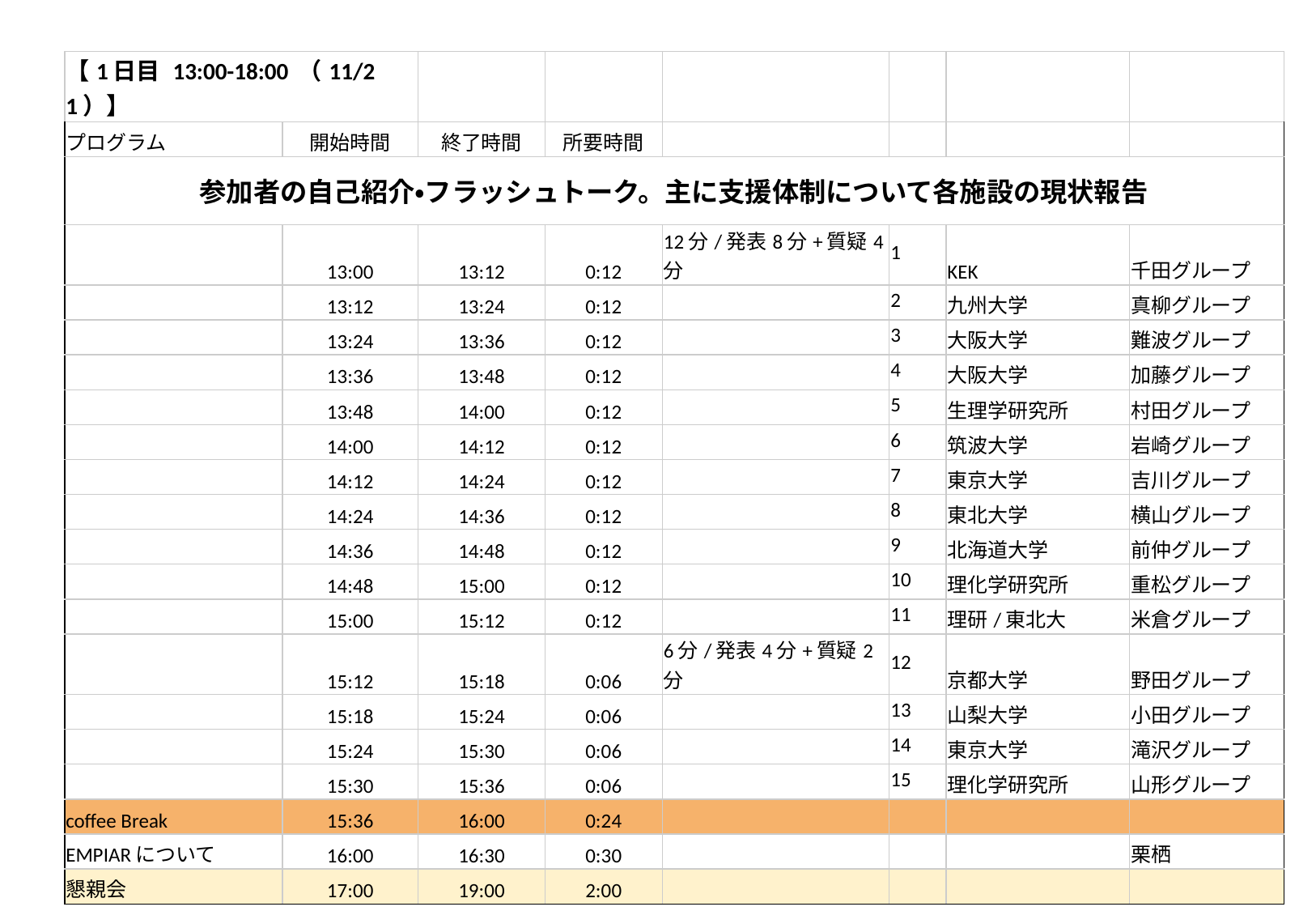

| 【1日目 13:00-18:00 （11/21）】 |  |  |  |  |  |  |  |
| --- | --- | --- | --- | --- | --- | --- | --- |
| プログラム | 開始時間 | 終了時間 | 所要時間 |  |  |  |  |
| 参加者の自己紹介・フラッシュトーク。主に支援体制について各施設の現状報告 |  |  |  |  |  |  |  |
|  | 13:00 | 13:12 | 0:12 | 12分/発表8分+質疑4分 | 1 | KEK | 千田グループ |
|  | 13:12 | 13:24 | 0:12 |  | 2 | 九州大学 | 真柳グループ |
|  | 13:24 | 13:36 | 0:12 |  | 3 | 大阪大学 | 難波グループ |
|  | 13:36 | 13:48 | 0:12 |  | 4 | 大阪大学 | 加藤グループ |
|  | 13:48 | 14:00 | 0:12 |  | 5 | 生理学研究所 | 村田グループ |
|  | 14:00 | 14:12 | 0:12 |  | 6 | 筑波大学 | 岩崎グループ |
|  | 14:12 | 14:24 | 0:12 |  | 7 | 東京大学 | 吉川グループ |
|  | 14:24 | 14:36 | 0:12 |  | 8 | 東北大学 | 横山グループ |
|  | 14:36 | 14:48 | 0:12 |  | 9 | 北海道大学 | 前仲グループ |
|  | 14:48 | 15:00 | 0:12 |  | 10 | 理化学研究所 | 重松グループ |
|  | 15:00 | 15:12 | 0:12 |  | 11 | 理研/東北大 | 米倉グループ |
|  | 15:12 | 15:18 | 0:06 | 6分/発表4分+質疑2分 | 12 | 京都大学 | 野田グループ |
|  | 15:18 | 15:24 | 0:06 |  | 13 | 山梨大学 | 小田グループ |
|  | 15:24 | 15:30 | 0:06 |  | 14 | 東京大学 | 滝沢グループ |
|  | 15:30 | 15:36 | 0:06 |  | 15 | 理化学研究所 | 山形グループ |
| coffee Break | 15:36 | 16:00 | 0:24 |  |  |  |  |
| EMPIARについて | 16:00 | 16:30 | 0:30 |  |  |  | 栗栖 |
| 懇親会 | 17:00 | 19:00 | 2:00 |  |  |  |  |
2